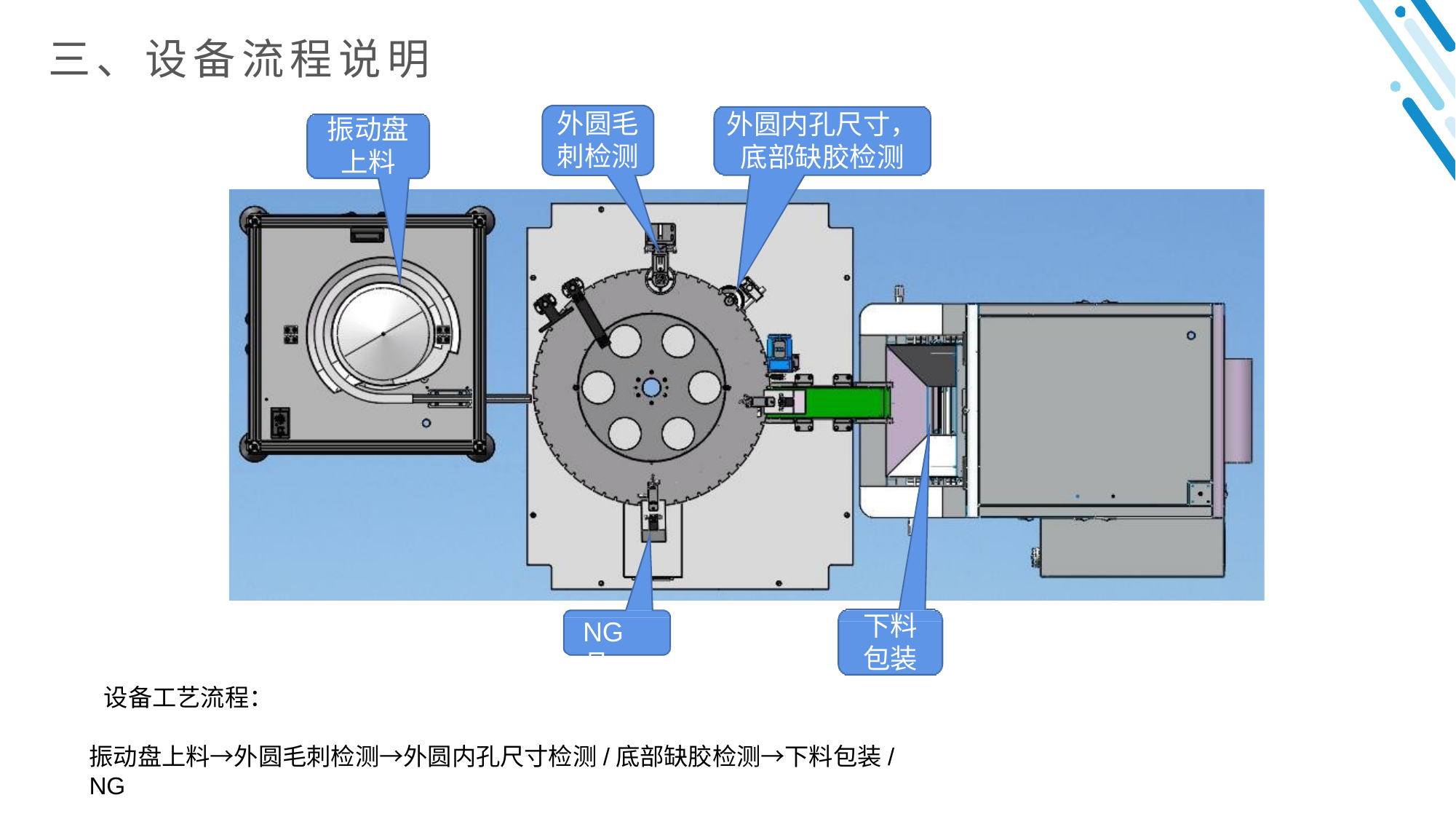

# 三、设备流程说明
外圆毛 刺检测

外圆内孔尺寸， 底部缺胶检测

振动盘 上料

下料 包装
NG品
设备工艺流程：

振动盘上料→外圆毛刺检测→外圆内孔尺寸检测/底部缺胶检测→下料包装/NG